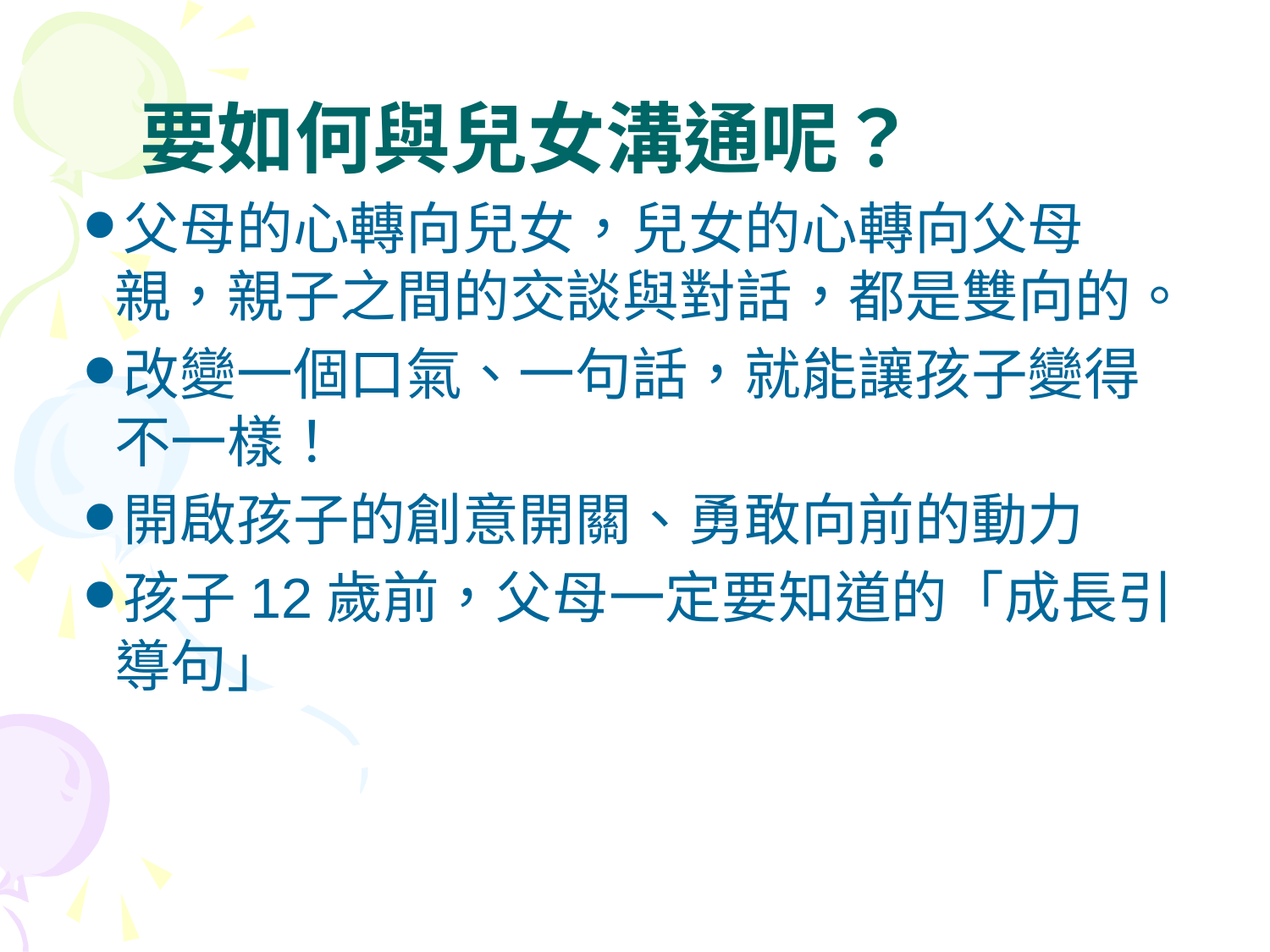

# 要如何與兒女溝通呢？
父母的心轉向兒女，兒女的心轉向父母親，親子之間的交談與對話，都是雙向的。
改變一個口氣、一句話，就能讓孩子變得不一樣！
開啟孩子的創意開關、勇敢向前的動力
孩子12歲前，父母一定要知道的「成長引導句」